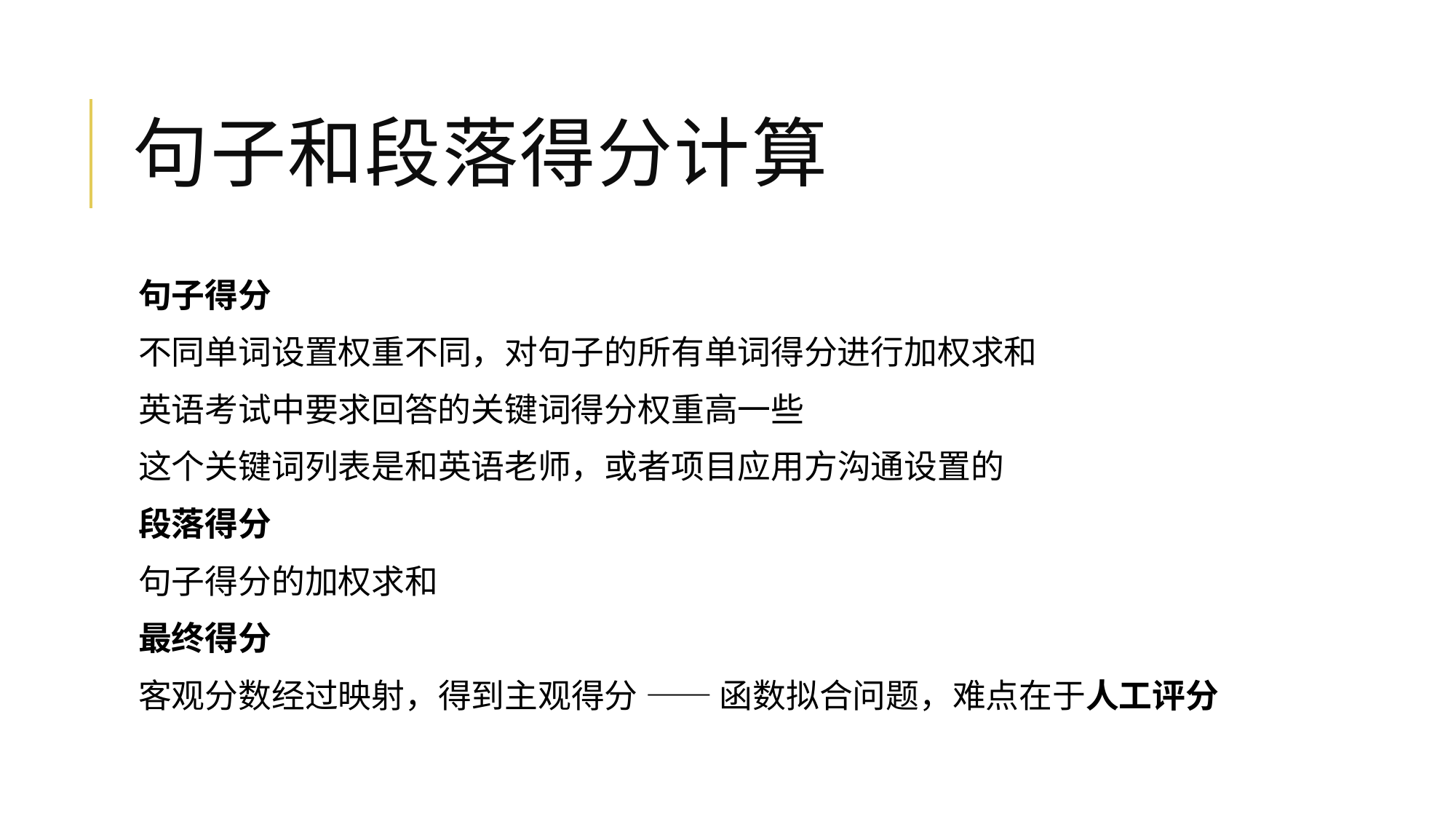

# 句子和段落得分计算
句子得分
不同单词设置权重不同，对句子的所有单词得分进行加权求和
英语考试中要求回答的关键词得分权重高一些
这个关键词列表是和英语老师，或者项目应用方沟通设置的
段落得分
句子得分的加权求和
最终得分
客观分数经过映射，得到主观得分 —— 函数拟合问题，难点在于人工评分